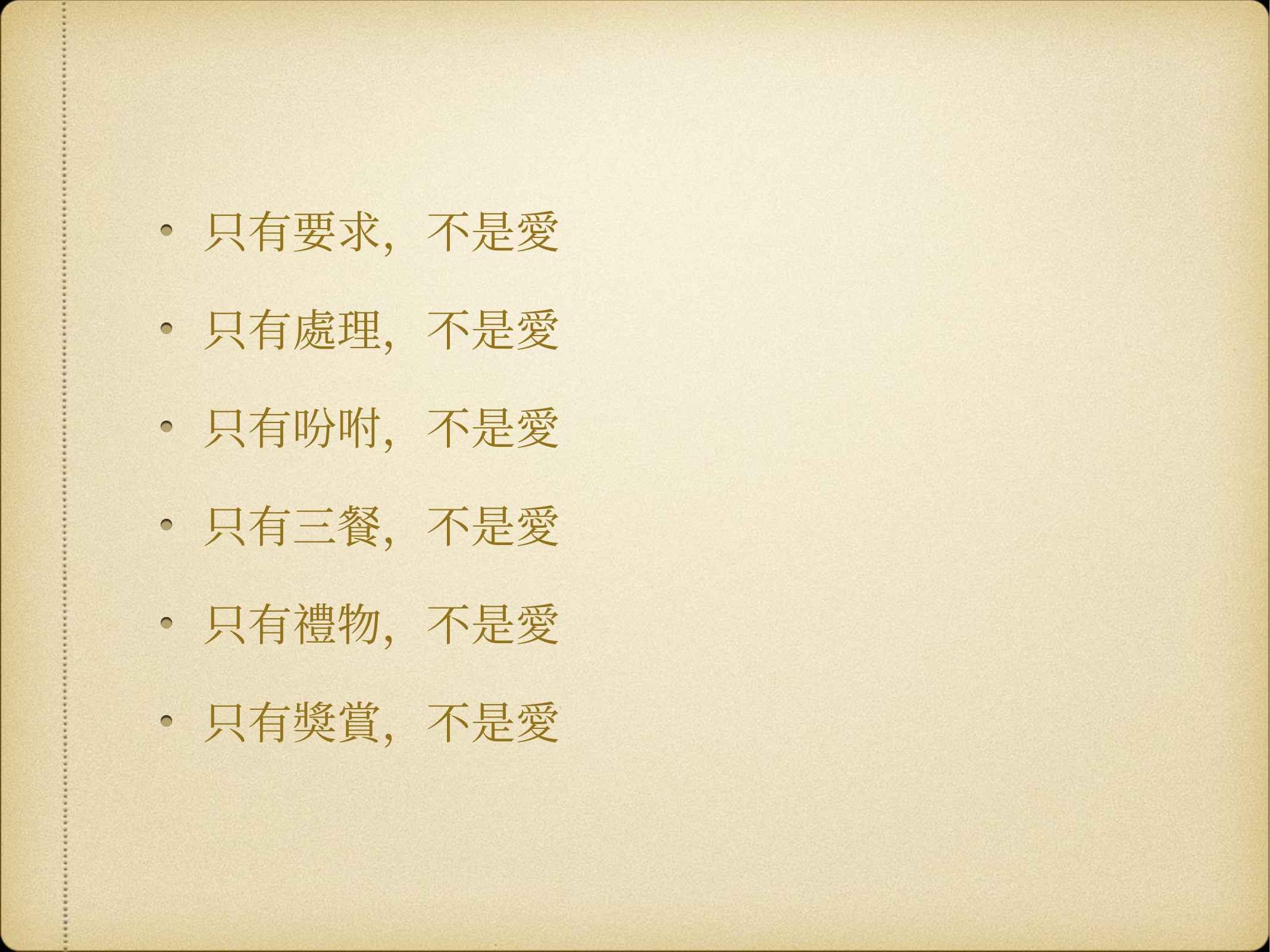

只有要求，不是愛
只有處理，不是愛
只有吩咐，不是愛
只有三餐，不是愛
只有禮物，不是愛
只有獎賞，不是愛